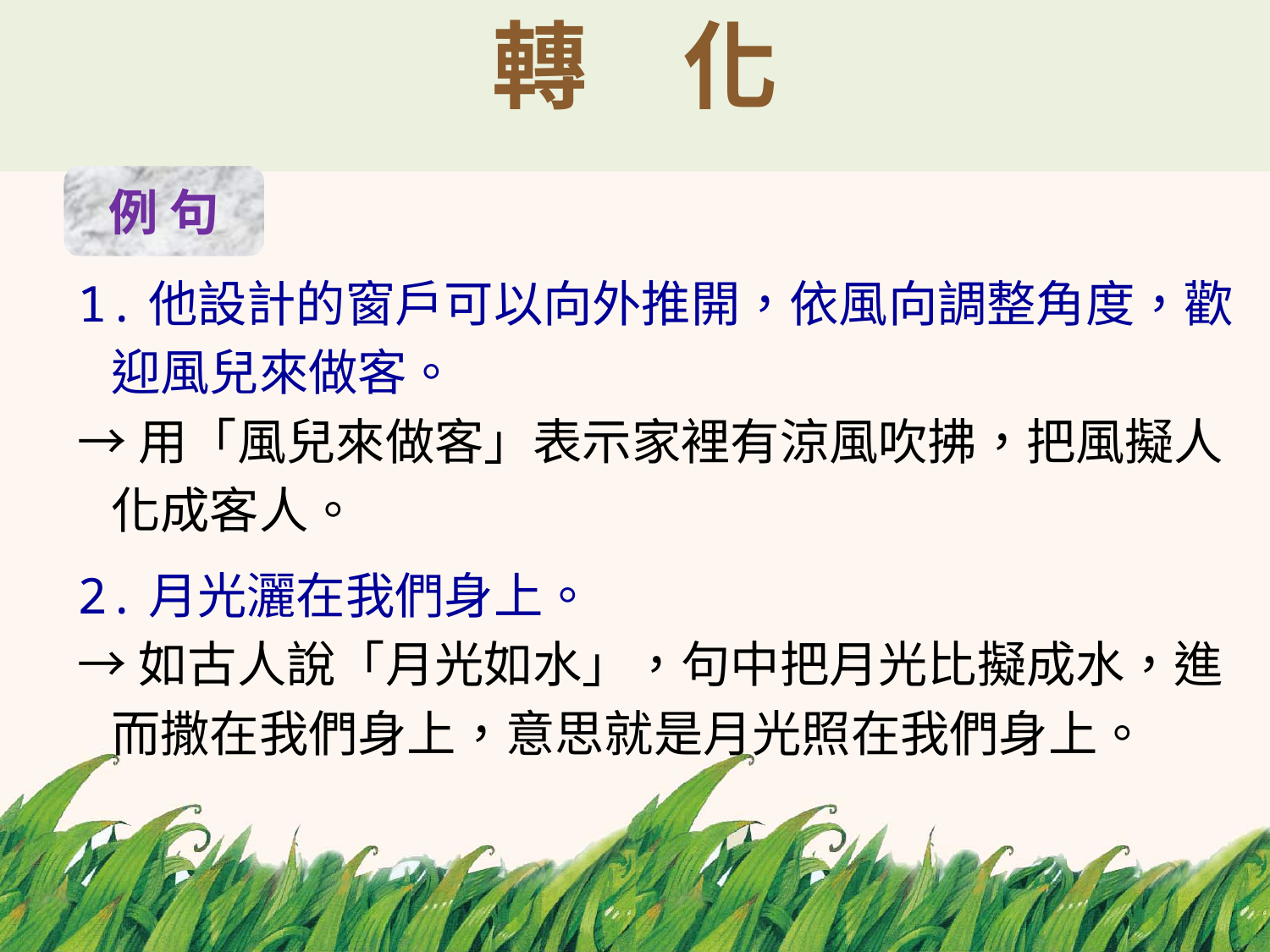

# 轉　化
例 句
1.他設計的窗戶可以向外推開，依風向調整角度，歡
  迎風兒來做客。
→用「風兒來做客」表示家裡有涼風吹拂，把風擬人
  化成客人。

2.月光灑在我們身上。
→如古人說「月光如水」，句中把月光比擬成水，進
  而撒在我們身上，意思就是月光照在我們身上。